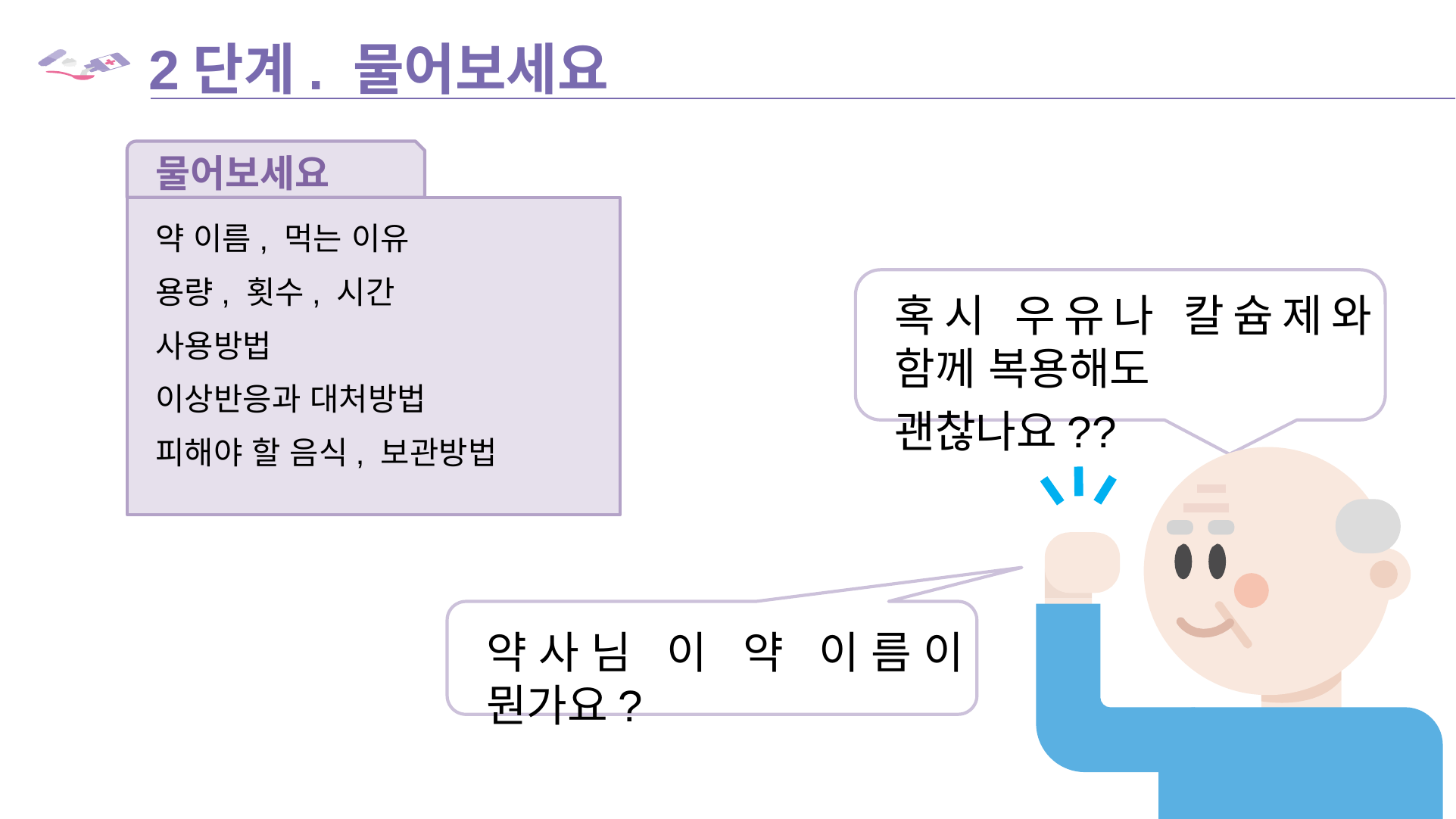

# 2단계. 물어보세요

물어보세요

약 이름, 먹는 이유
용량, 횟수, 시간
사용방법
이상반응과 대처방법
피해야 할 음식, 보관방법

혹시 우유나 칼슘제와 함께 복용해도
괜찮나요??

약사님 이 약 이름이 뭔가요?